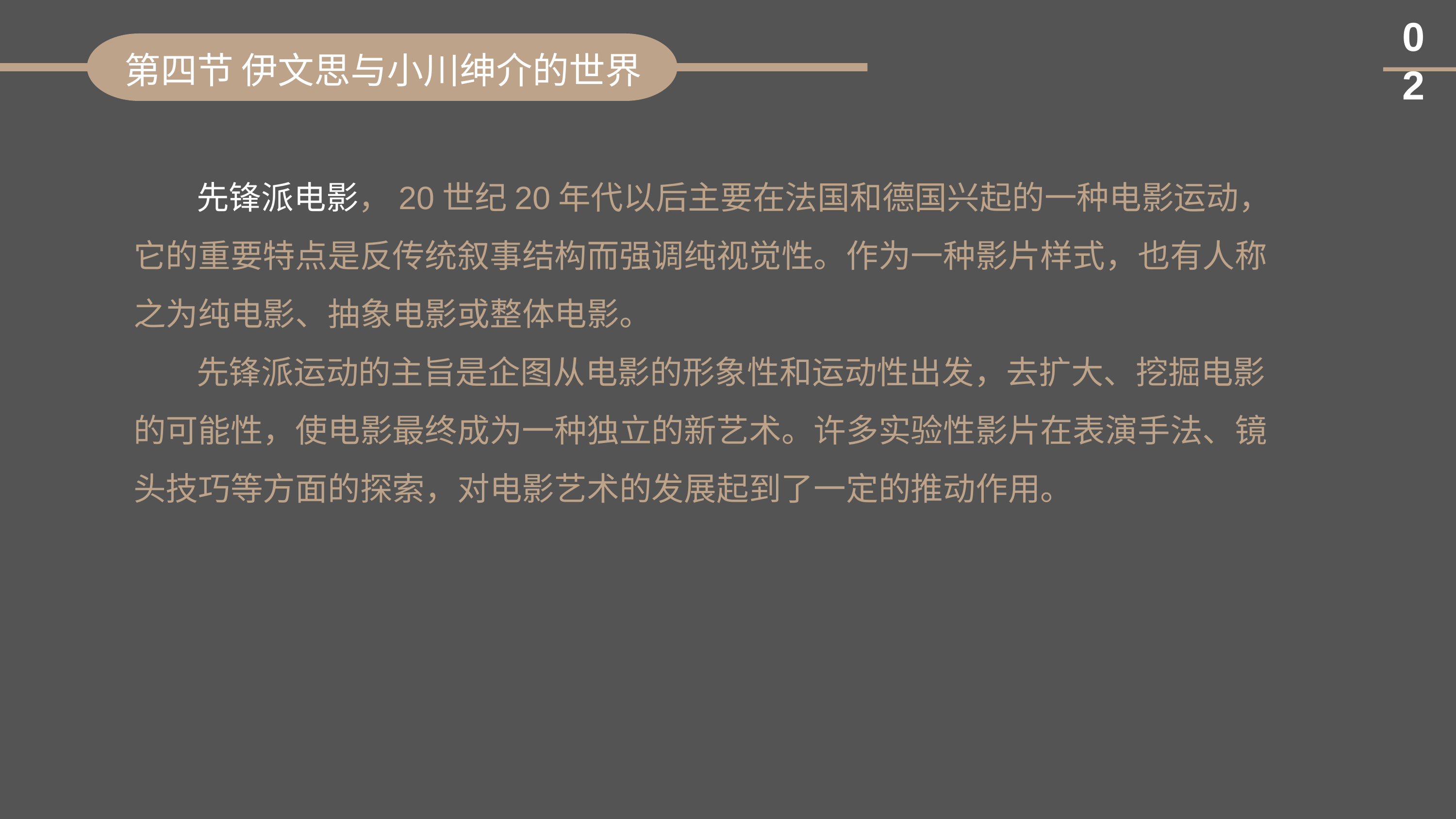

02

第四节 伊文思与小川绅介的世界

先锋派电影，20世纪20年代以后主要在法国和德国兴起的一种电影运动，它的重要特点是反传统叙事结构而强调纯视觉性。作为一种影片样式，也有人称之为纯电影、抽象电影或整体电影。
先锋派运动的主旨是企图从电影的形象性和运动性出发，去扩大、挖掘电影的可能性，使电影最终成为一种独立的新艺术。许多实验性影片在表演手法、镜头技巧等方面的探索，对电影艺术的发展起到了一定的推动作用。